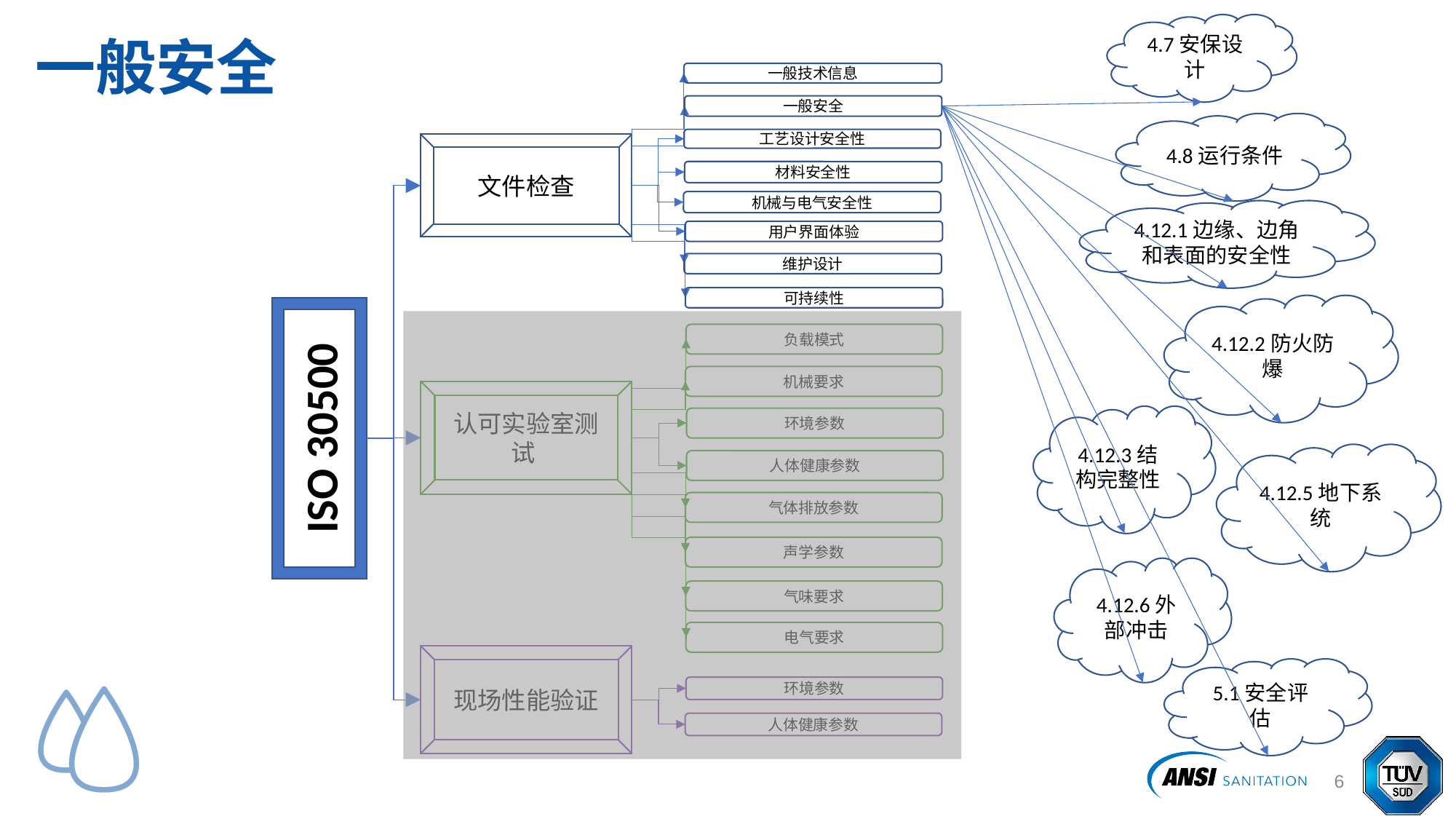

4.7安保设计
# 一般安全
一般技术信息
一般安全
4.8运行条件
工艺设计安全性
文件检查
材料安全性
机械与电气安全性
4.12.1边缘、边角和表面的安全性
用户界面体验
维护设计
可持续性
4.12.2防火防爆
ISO 30500

负载模式
机械要求
认可实验室测试
4.12.3结构完整性
环境参数
4.12.5地下系统
人体健康参数
气体排放参数
声学参数
4.12.6外部冲击
气味要求
电气要求
现场性能验证
5.1安全评估
环境参数
人体健康参数
6